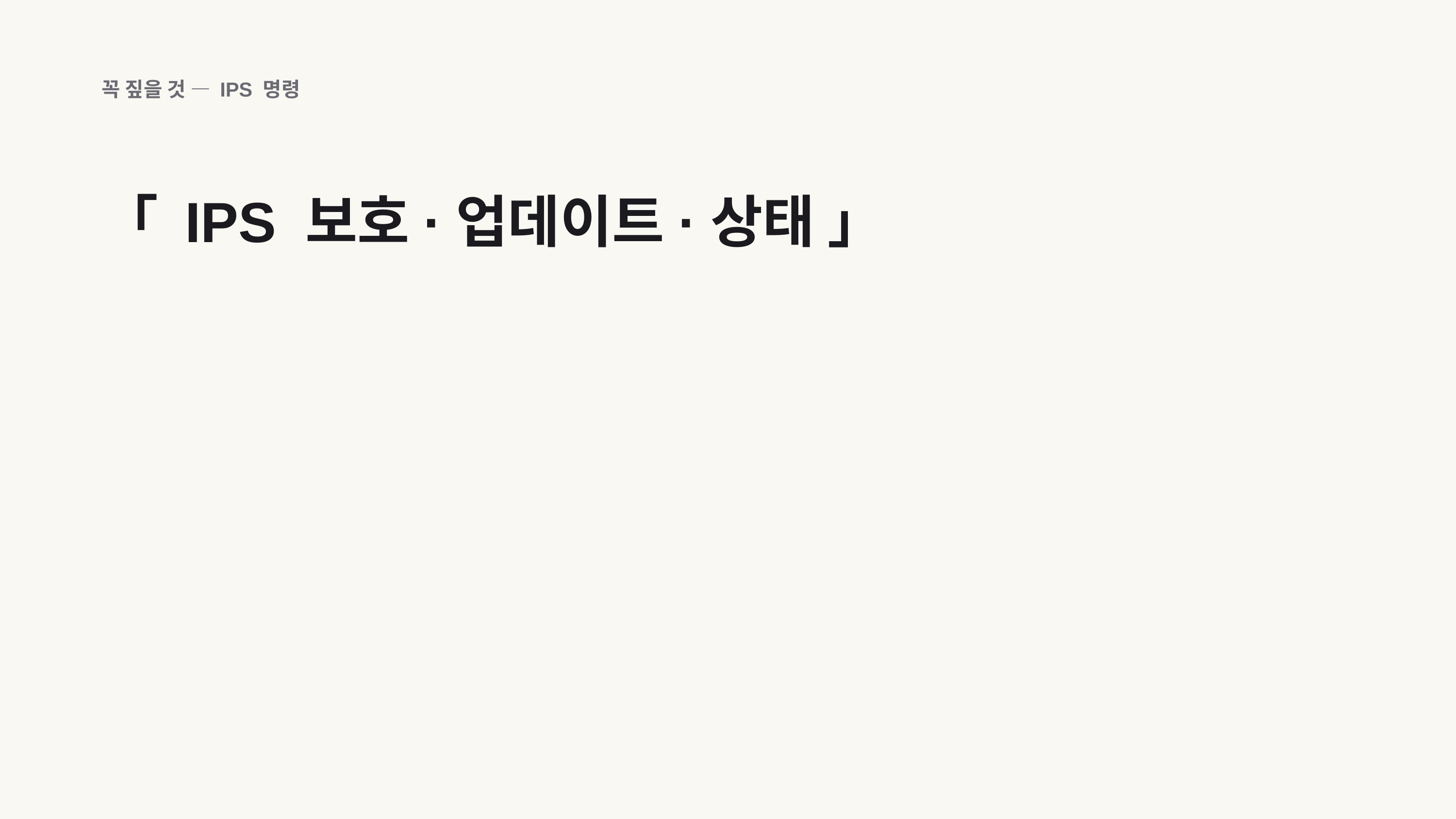

꼭 짚을 것 — IPS 명령
「 IPS 보호·업데이트·상태 」